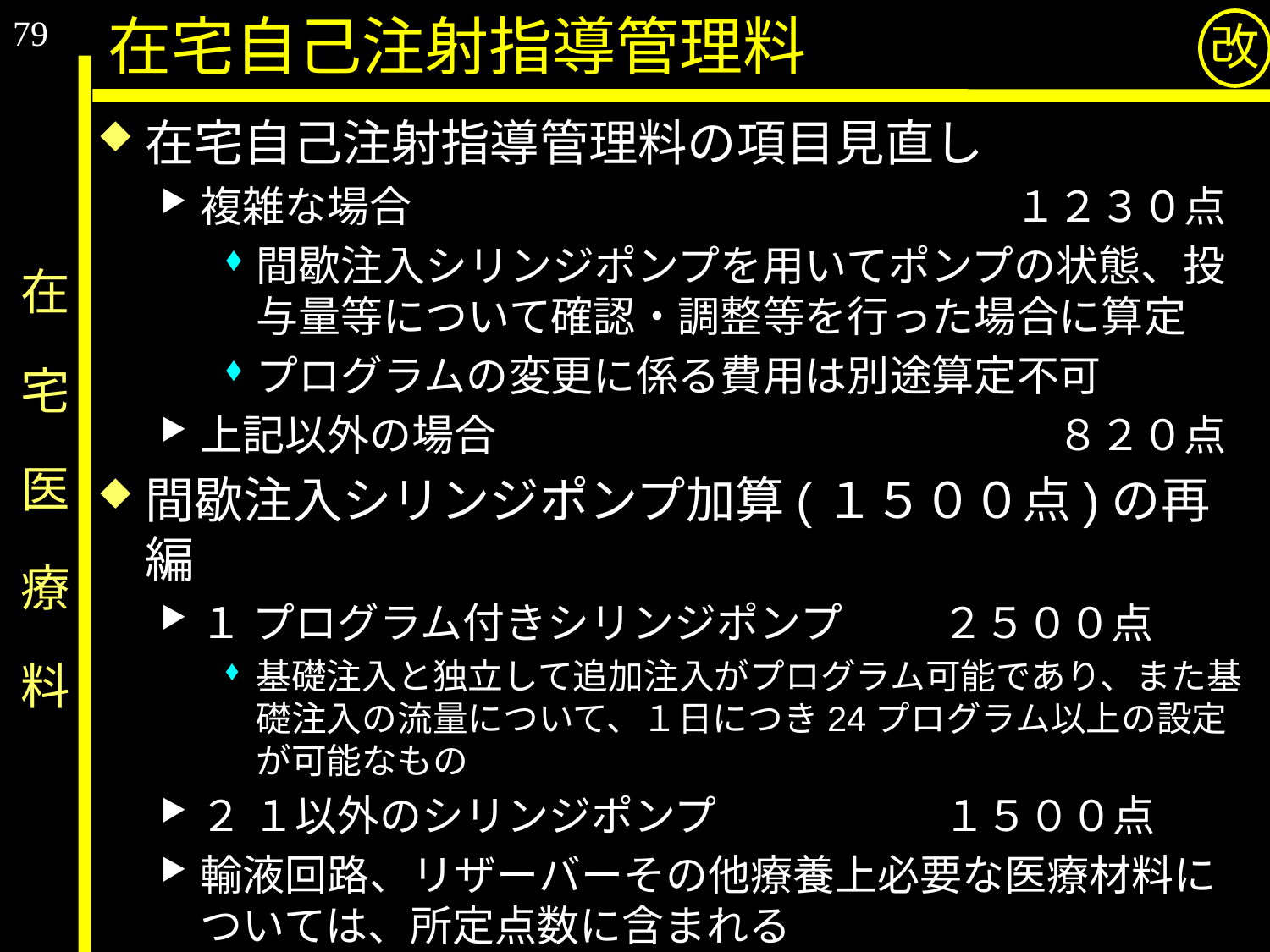

79
在宅自己注射指導管理料
改

在宅自己注射指導管理料の項目見直し
複雑な場合　　　　　　　　　　　 　　　１２３０点
間歇注入シリンジポンプを用いてポンプの状態、投与量等について確認・調整等を行った場合に算定
プログラムの変更に係る費用は別途算定不可
上記以外の場合　　　　　　　　　　 　　　８２０点
間歇注入シリンジポンプ加算(１５００点)の再編
１ プログラム付きシリンジポンプ　      ２５００点
基礎注入と独立して追加注入がプログラム可能であり、また基礎注入の流量について、１日につき24プログラム以上の設定が可能なもの
２ １以外のシリンジポンプ　　　　      １５００点
輸液回路、リザーバーその他療養上必要な医療材料については、所定点数に含まれる

# 在　宅　医　療　料